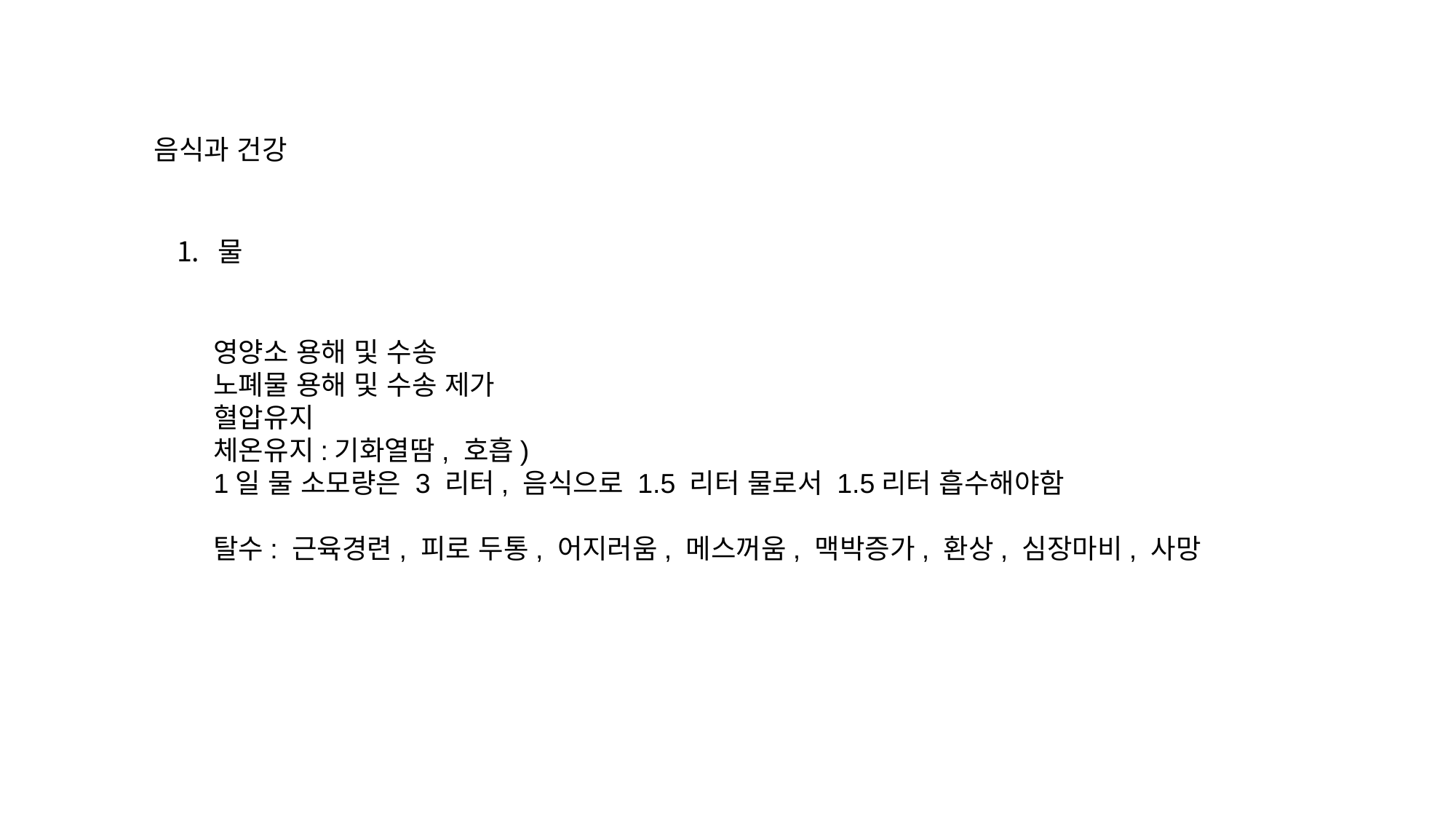

음식과 건강
물
영양소 용해 및 수송
노폐물 용해 및 수송 제가
혈압유지
체온유지:기화열땀, 호흡)
1일 물 소모량은 3 리터, 음식으로 1.5 리터 물로서 1.5리터 흡수해야함

탈수: 근육경련, 피로 두통, 어지러움, 메스꺼움, 맥박증가, 환상, 심장마비, 사망